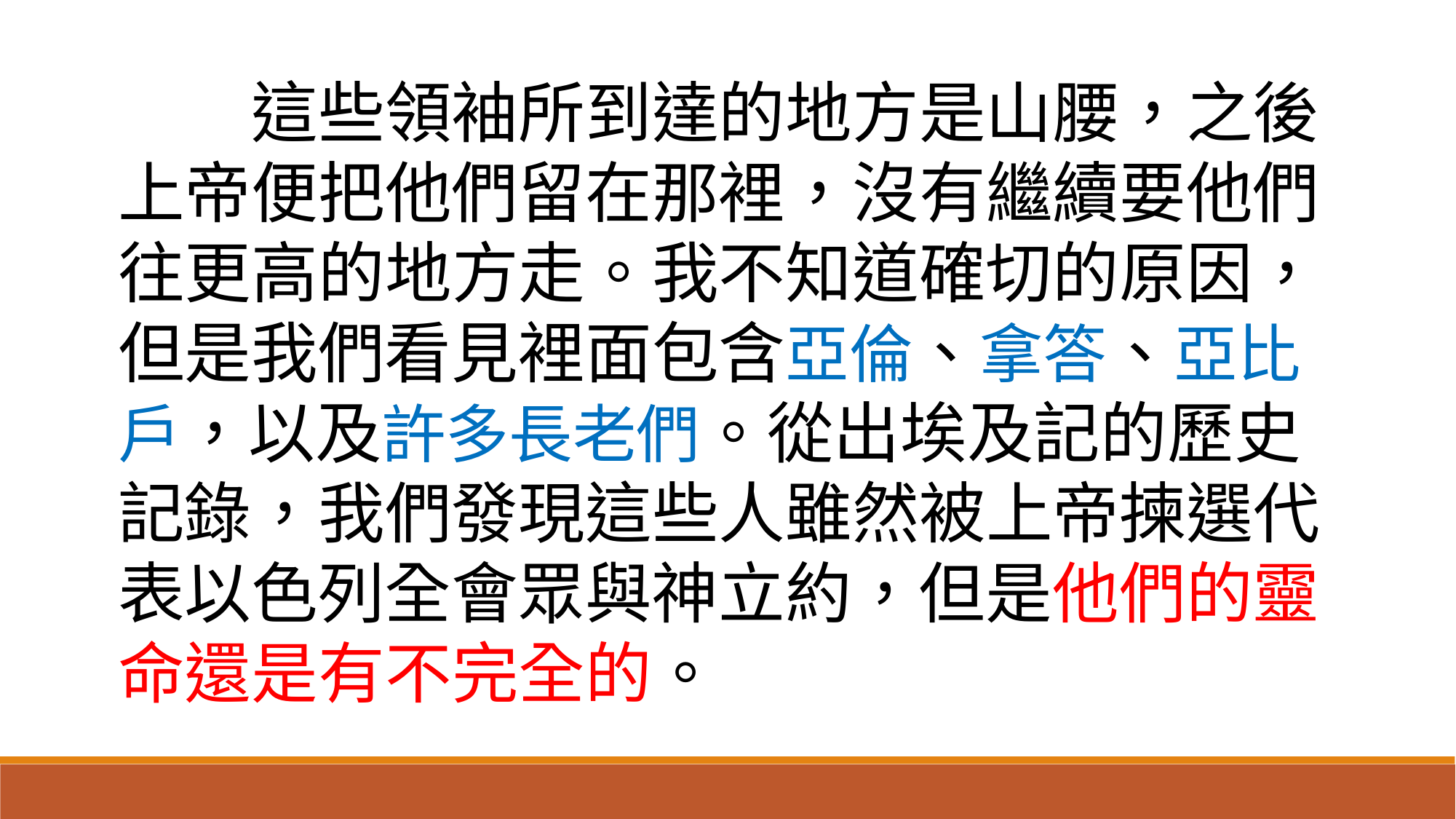

這些領袖所到達的地方是山腰，之後上帝便把他們留在那裡，沒有繼續要他們往更高的地方走。我不知道確切的原因，但是我們看見裡面包含亞倫、拿答、亞比戶，以及許多長老們。從出埃及記的歷史記錄，我們發現這些人雖然被上帝揀選代表以色列全會眾與神立約，但是他們的靈命還是有不完全的。